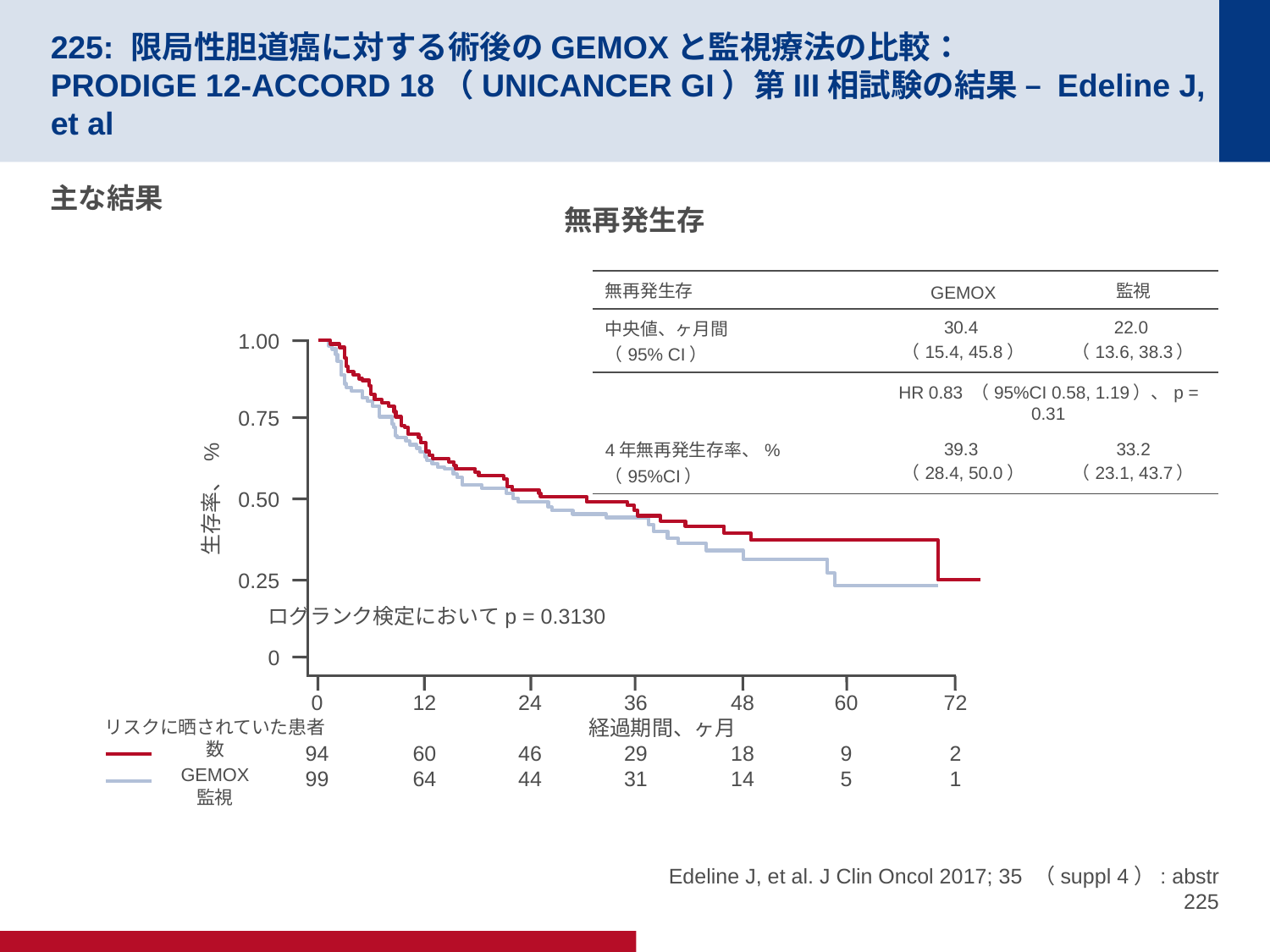

# 225: 限局性胆道癌に対する術後のGEMOXと監視療法の比較： PRODIGE 12-ACCORD 18（UNICANCER GI）第III相試験の結果 – Edeline J, et al
主な結果
無再発生存
| 無再発生存 | GEMOX | 監視 |
| --- | --- | --- |
| 中央値、ヶ月間 （95% CI） | 30.4 （15.4, 45.8） | 22.0 （13.6, 38.3） |
|  | HR 0.83 （95%CI 0.58, 1.19）、p = 0.31 |  |
| 4年無再発生存率、% （95%CI） | 39.3 （28.4, 50.0） | 33.2 （23.1, 43.7） |
1.00

0.75

0.50
生存率、 %

0.25

ログランク検定においてp = 0.3130
0

48

18
14

60

9
5

0

94
99
12

60
64
24

46
44

36

29
31
72

2
1
経過期間、ヶ月
リスクに晒されていた患者数
GEMOX
監視
Edeline J, et al. J Clin Oncol 2017; 35 （suppl 4）: abstr 225